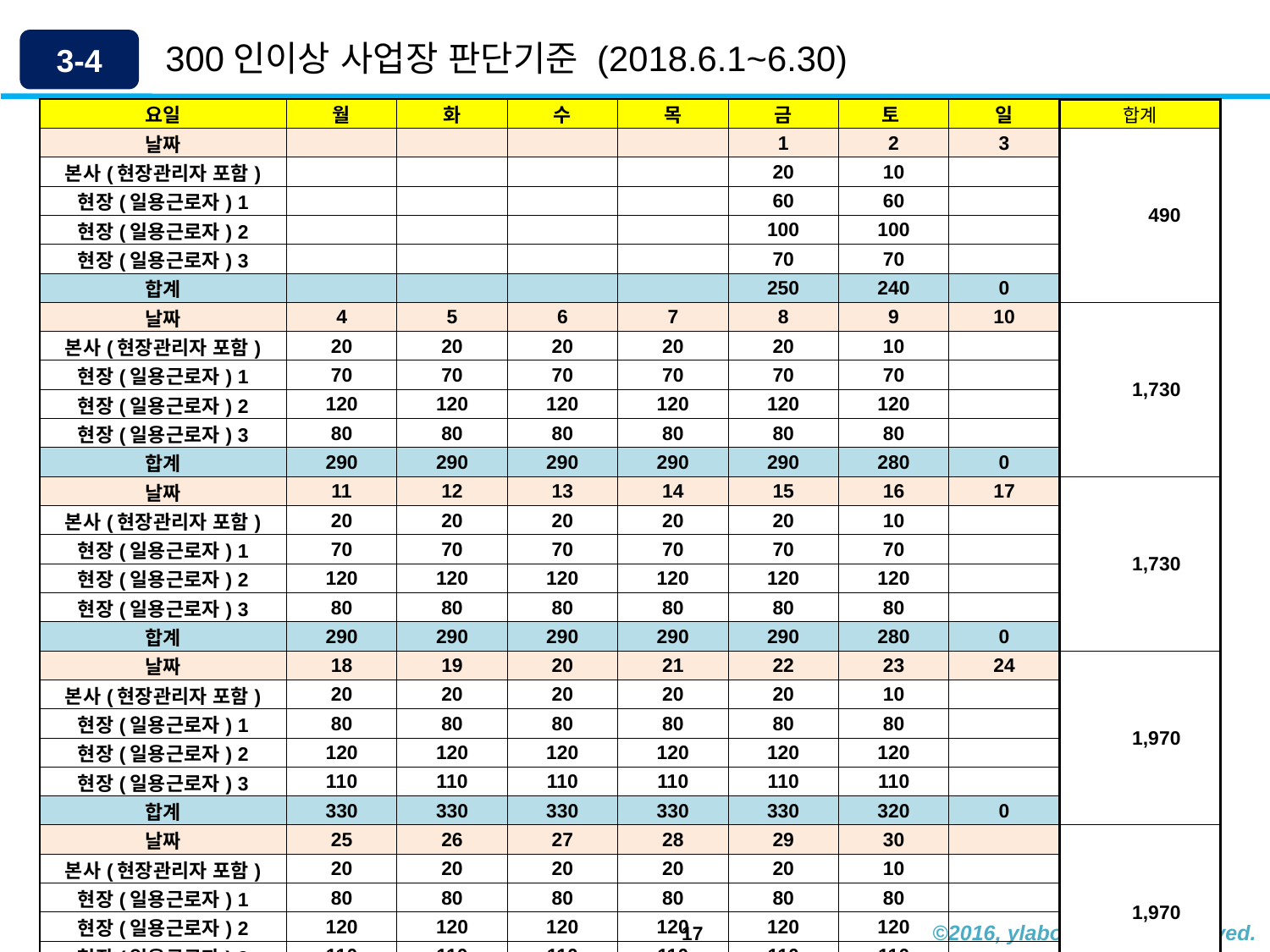

3-4
300인이상 사업장 판단기준 (2018.6.1~6.30)
| 요일 | 월 | 화 | 수 | 목 | 금 | 토 | 일 | 합계 |
| --- | --- | --- | --- | --- | --- | --- | --- | --- |
| 날짜 |  |  |  |  | 1 | 2 | 3 | 490 |
| 본사(현장관리자 포함) |  |  |  |  | 20 | 10 |  |  |
| 현장(일용근로자) 1 |  |  |  |  | 60 | 60 |  |  |
| 현장(일용근로자) 2 |  |  |  |  | 100 | 100 |  |  |
| 현장(일용근로자) 3 |  |  |  |  | 70 | 70 |  |  |
| 합계 |  |  |  |  | 250 | 240 | 0 |  |
| 날짜 | 4 | 5 | 6 | 7 | 8 | 9 | 10 | 1,730 |
| 본사(현장관리자 포함) | 20 | 20 | 20 | 20 | 20 | 10 |  |  |
| 현장(일용근로자) 1 | 70 | 70 | 70 | 70 | 70 | 70 |  |  |
| 현장(일용근로자) 2 | 120 | 120 | 120 | 120 | 120 | 120 |  |  |
| 현장(일용근로자) 3 | 80 | 80 | 80 | 80 | 80 | 80 |  |  |
| 합계 | 290 | 290 | 290 | 290 | 290 | 280 | 0 |  |
| 날짜 | 11 | 12 | 13 | 14 | 15 | 16 | 17 | 1,730 |
| 본사(현장관리자 포함) | 20 | 20 | 20 | 20 | 20 | 10 |  |  |
| 현장(일용근로자) 1 | 70 | 70 | 70 | 70 | 70 | 70 |  |  |
| 현장(일용근로자) 2 | 120 | 120 | 120 | 120 | 120 | 120 |  |  |
| 현장(일용근로자) 3 | 80 | 80 | 80 | 80 | 80 | 80 |  |  |
| 합계 | 290 | 290 | 290 | 290 | 290 | 280 | 0 |  |
| 날짜 | 18 | 19 | 20 | 21 | 22 | 23 | 24 | 1,970 |
| 본사(현장관리자 포함) | 20 | 20 | 20 | 20 | 20 | 10 |  |  |
| 현장(일용근로자) 1 | 80 | 80 | 80 | 80 | 80 | 80 |  |  |
| 현장(일용근로자) 2 | 120 | 120 | 120 | 120 | 120 | 120 |  |  |
| 현장(일용근로자) 3 | 110 | 110 | 110 | 110 | 110 | 110 |  |  |
| 합계 | 330 | 330 | 330 | 330 | 330 | 320 | 0 |  |
| 날짜 | 25 | 26 | 27 | 28 | 29 | 30 |  | 1,970 |
| 본사(현장관리자 포함) | 20 | 20 | 20 | 20 | 20 | 10 |  |  |
| 현장(일용근로자) 1 | 80 | 80 | 80 | 80 | 80 | 80 |  |  |
| 현장(일용근로자) 2 | 120 | 120 | 120 | 120 | 120 | 120 |  |  |
| 현장(일용근로자) 3 | 110 | 110 | 110 | 110 | 110 | 110 |  |  |
| 합계 | 330 | 330 | 330 | 330 | 330 | 320 | 0 |  |
| 6월 1개월동안 사용한 근로자 연인원 |  |  |  |  |  |  |  | 7,890 |
| 6월 1개월동안 가동일수 |  |  |  |  |  |  |  | 26 |
| 상시근로자수 = 7890명 ÷ 26일 |  |  |  |  |  |  |  | 303 |
17